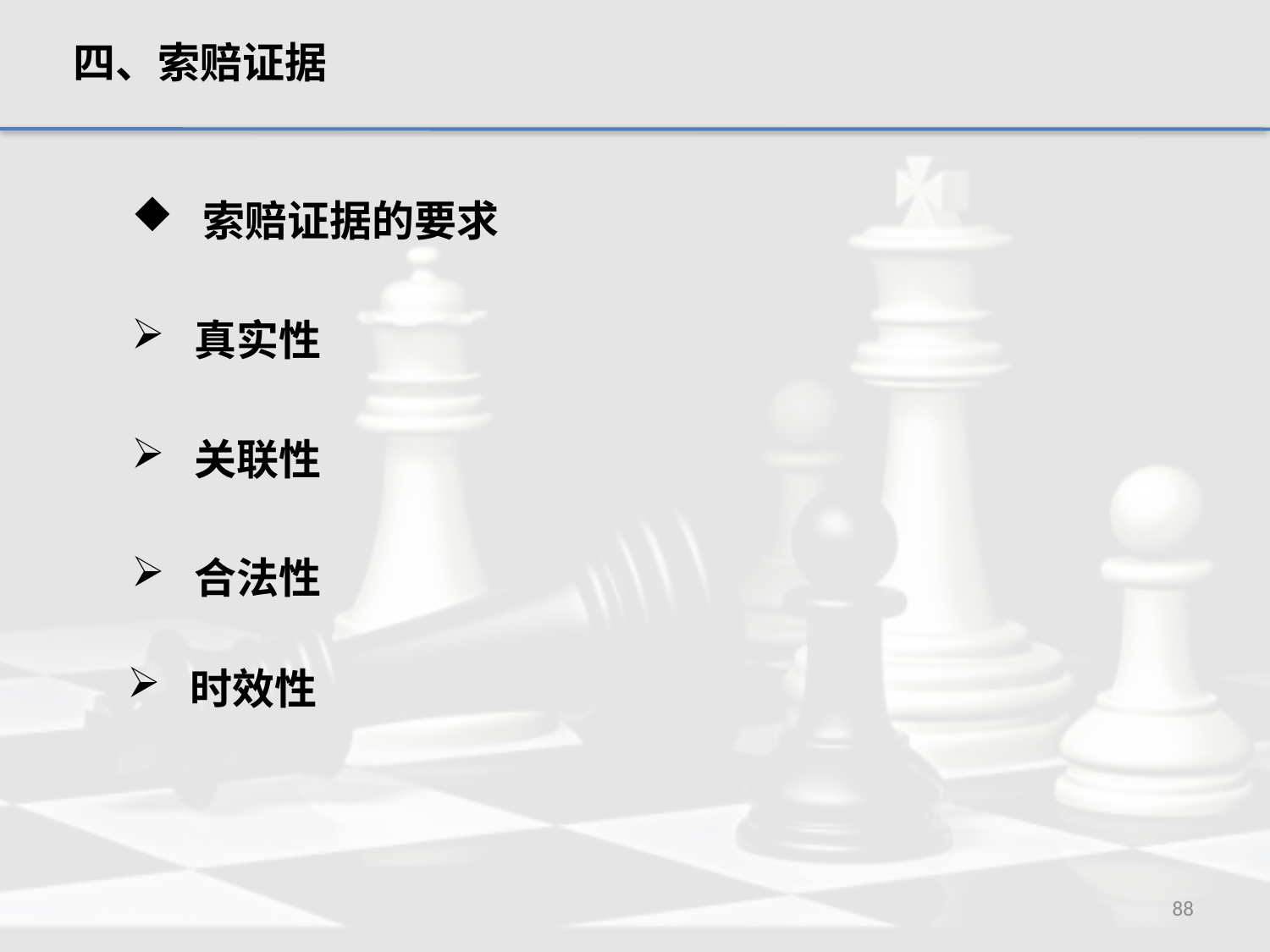

四、索赔证据
  索赔证据的要求
  真实性
  关联性
  合法性
  时效性
88